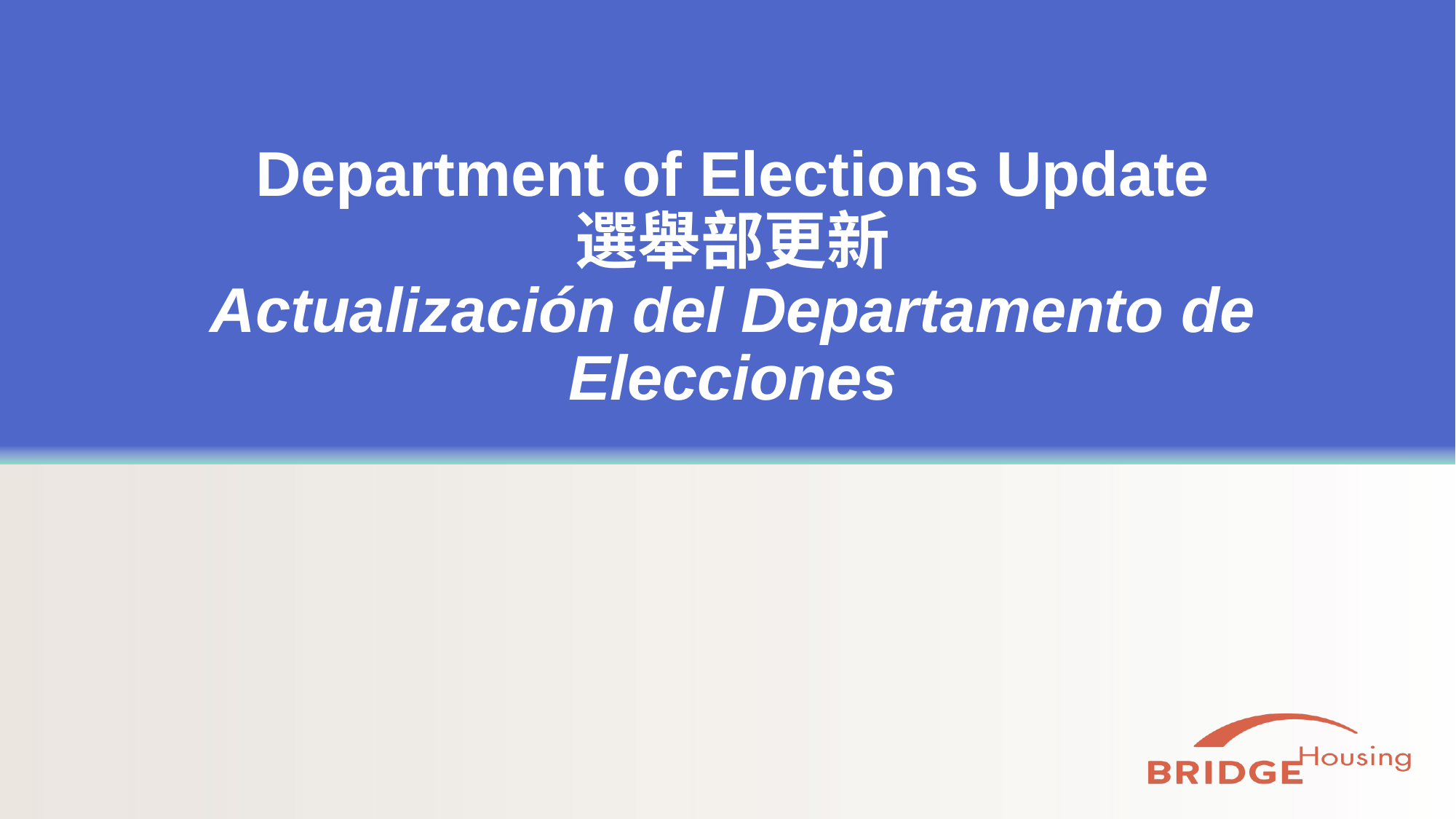

# Department of Elections Update 選舉部更新
Actualización del Departamento de Elecciones